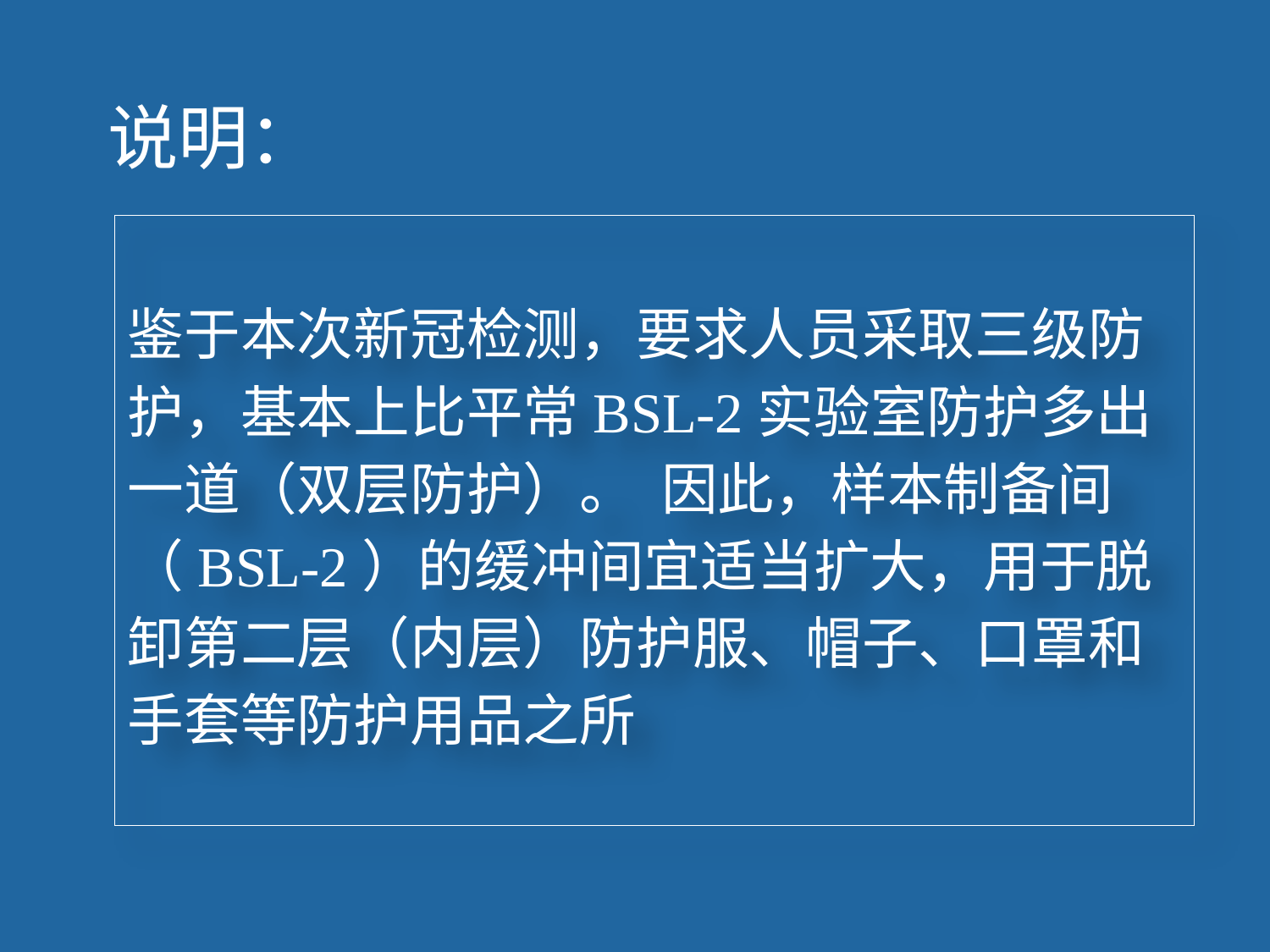

# 说明：
鉴于本次新冠检测，要求人员采取三级防护，基本上比平常BSL-2实验室防护多出一道（双层防护）。  因此，样本制备间
（BSL-2）的缓冲间宜适当扩大，用于脱卸第二层（内层）防护服、帽子、口罩和手套等防护用品之所